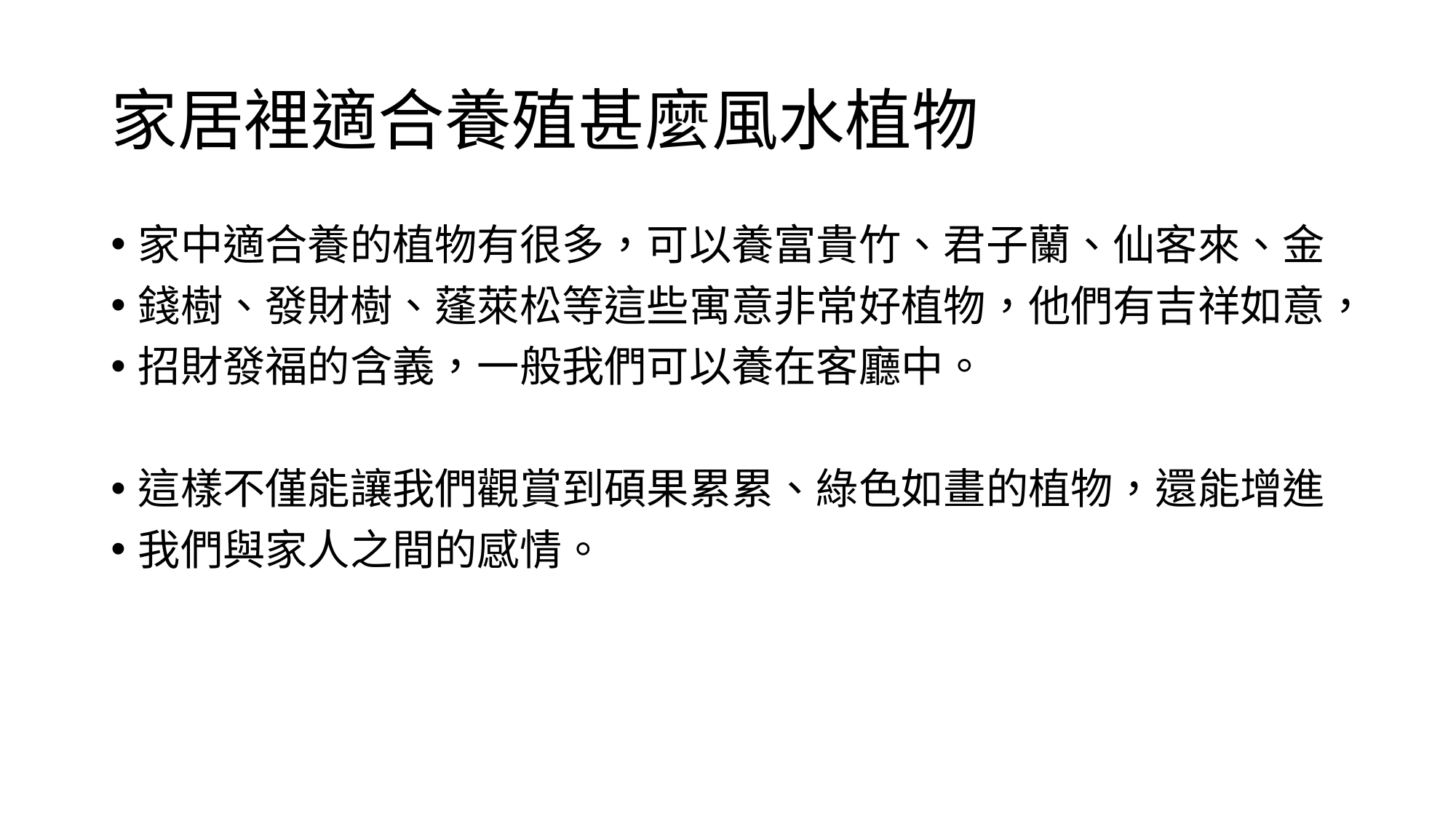

# 家居裡適合養殖甚麼風水植物
家中適合養的植物有很多，可以養富貴竹、君子蘭、仙客來、金
錢樹、發財樹、蓬萊松等這些寓意非常好植物，他們有吉祥如意，
招財發福的含義，一般我們可以養在客廳中。

這樣不僅能讓我們觀賞到碩果累累、綠色如畫的植物，還能增進
我們與家人之間的感情。